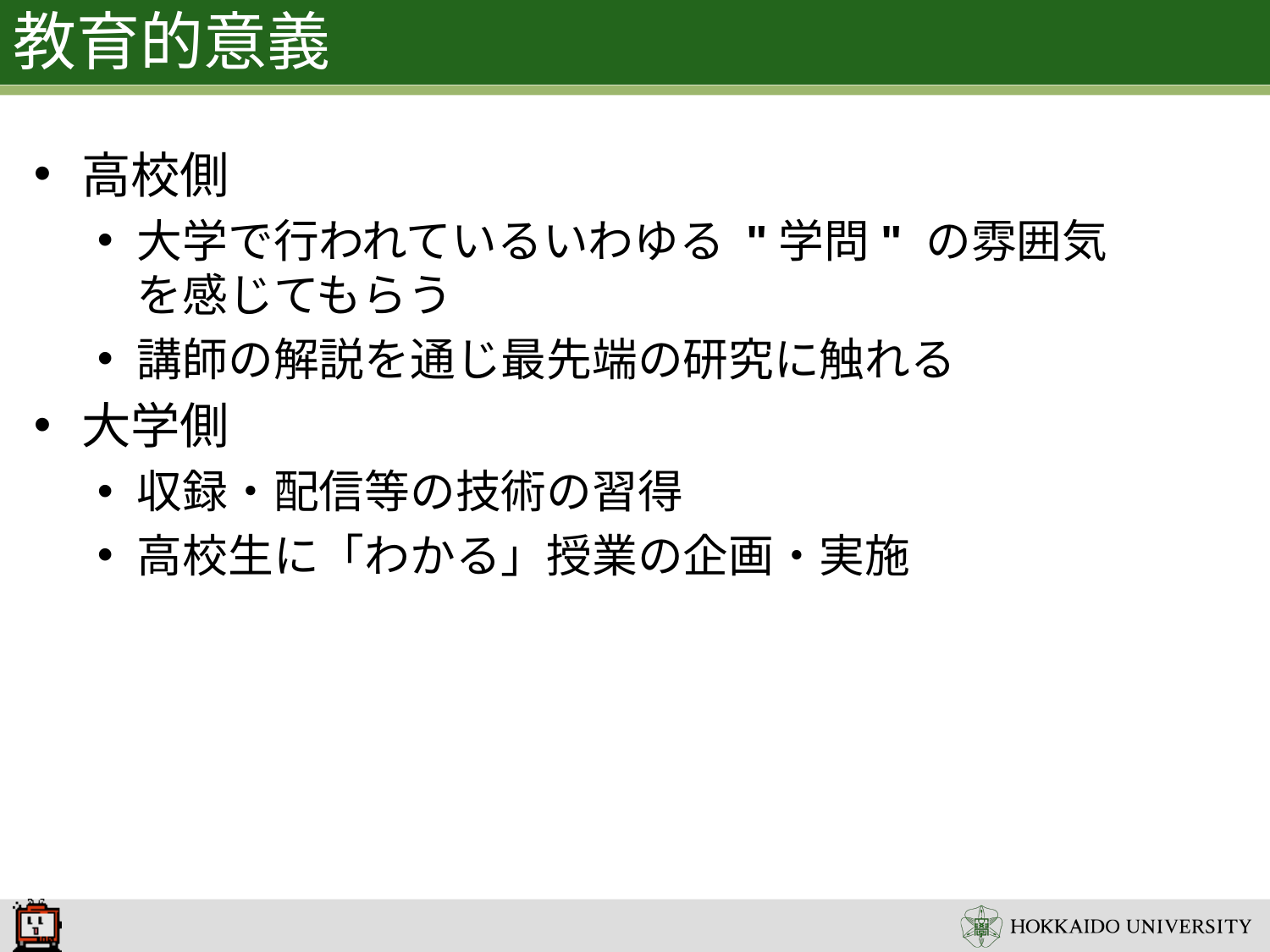

# 教育的意義
高校側
大学で行われているいわゆる "学問" の雰囲気を感じてもらう
講師の解説を通じ最先端の研究に触れる
大学側
収録・配信等の技術の習得
高校生に「わかる」授業の企画・実施